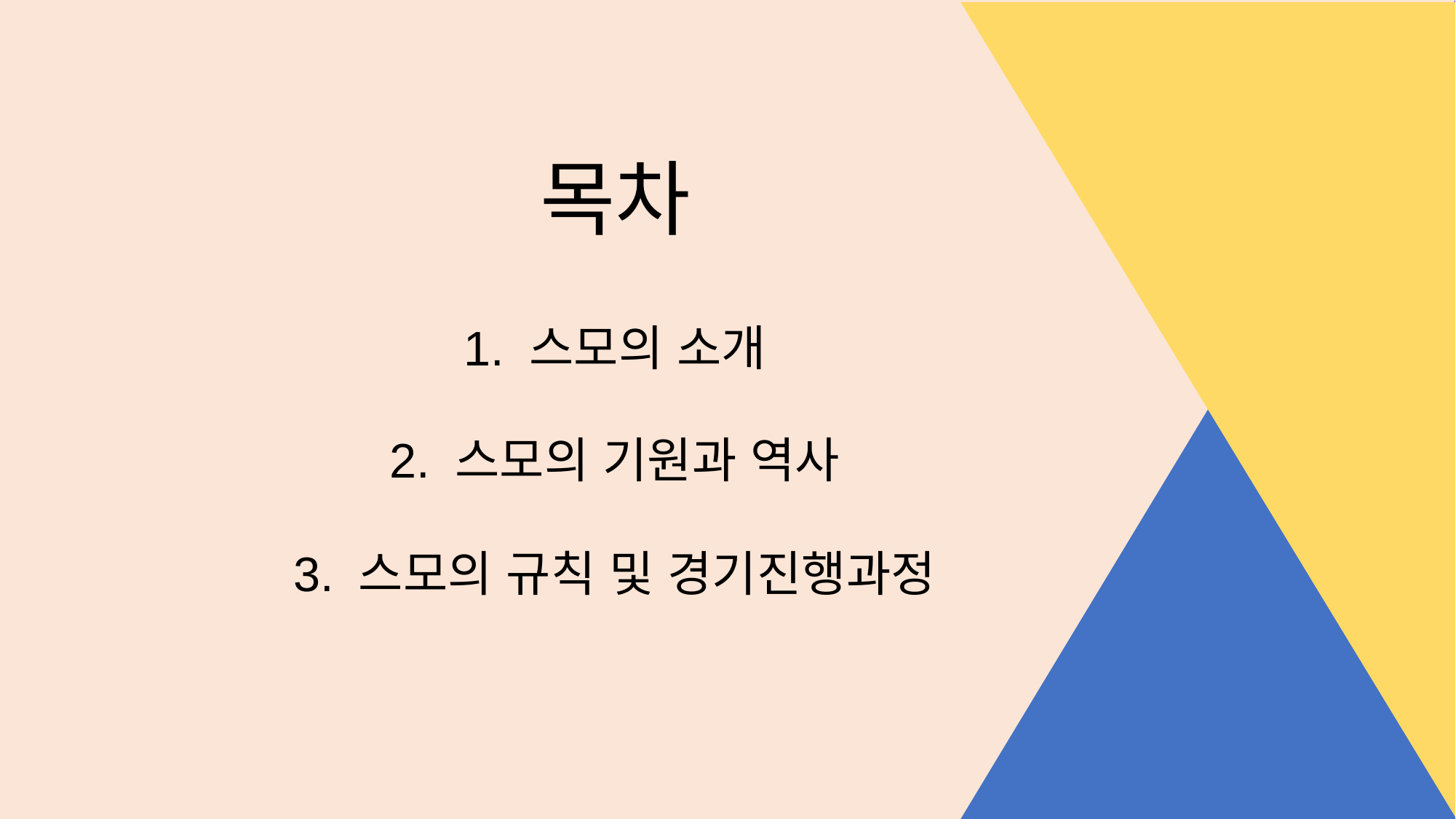

목차
1. 스모의 소개
2. 스모의 기원과 역사
3. 스모의 규칙 및 경기진행과정